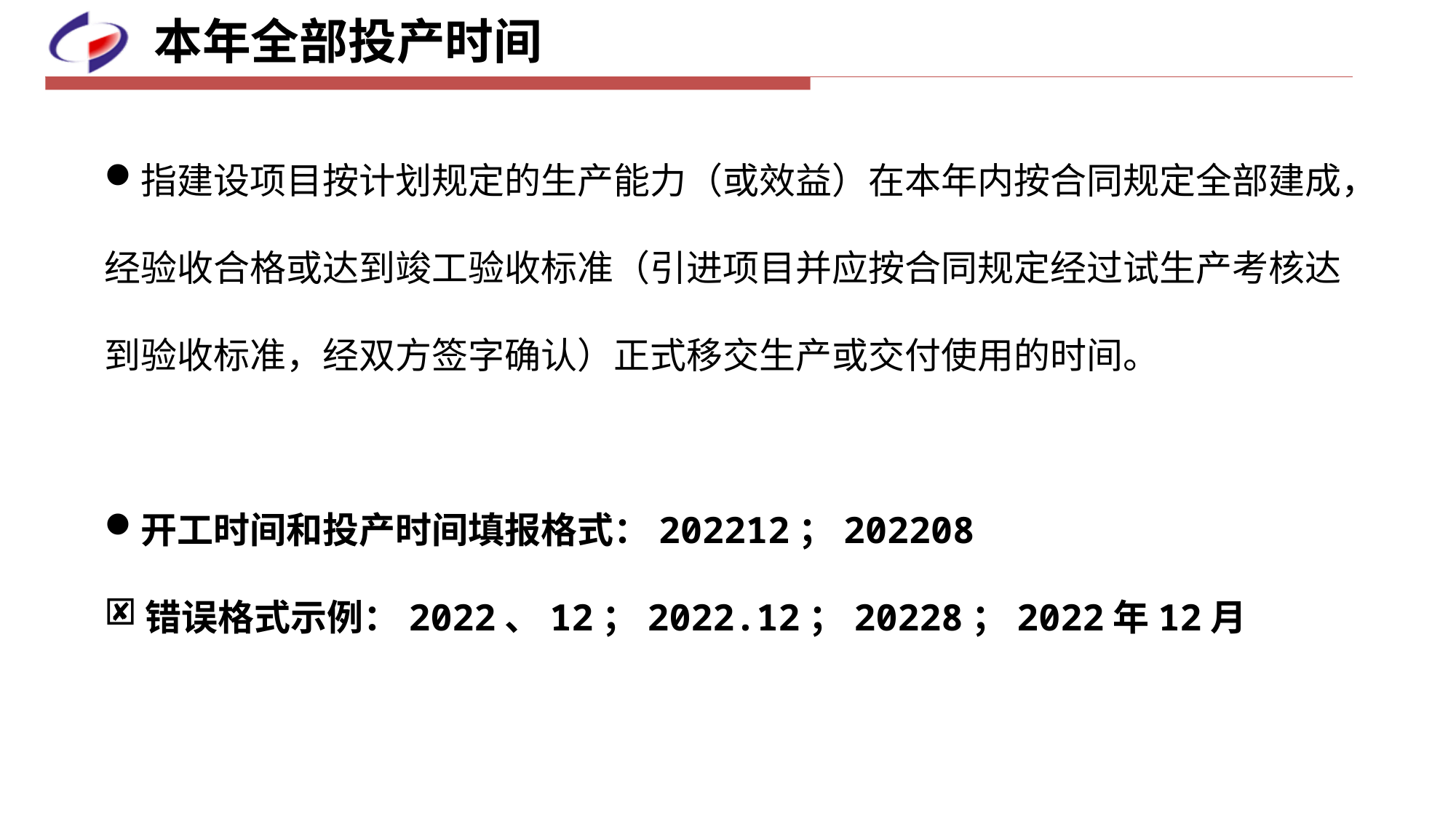

本年全部投产时间
指建设项目按计划规定的生产能力（或效益）在本年内按合同规定全部建成，经验收合格或达到竣工验收标准（引进项目并应按合同规定经过试生产考核达到验收标准，经双方签字确认）正式移交生产或交付使用的时间。

开工时间和投产时间填报格式：202212；202208
错误格式示例：2022、12；2022.12；20228；2022年12月